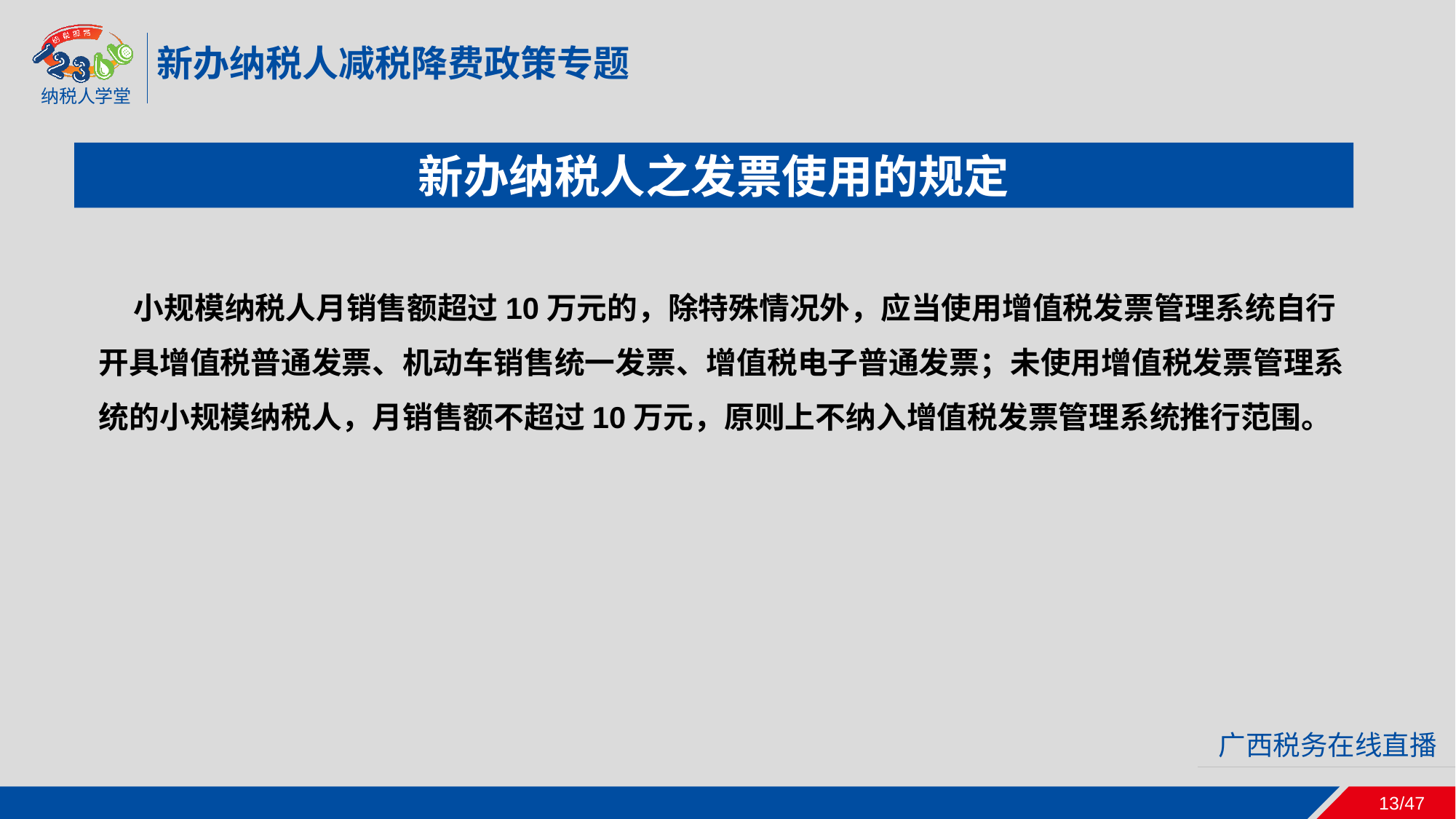

新办纳税人减税降费政策专题
新办纳税人之发票使用的规定
    小规模纳税人月销售额超过10万元的，除特殊情况外，应当使用增值税发票管理系统自行开具增值税普通发票、机动车销售统一发票、增值税电子普通发票；未使用增值税发票管理系统的小规模纳税人，月销售额不超过10万元，原则上不纳入增值税发票管理系统推行范围。